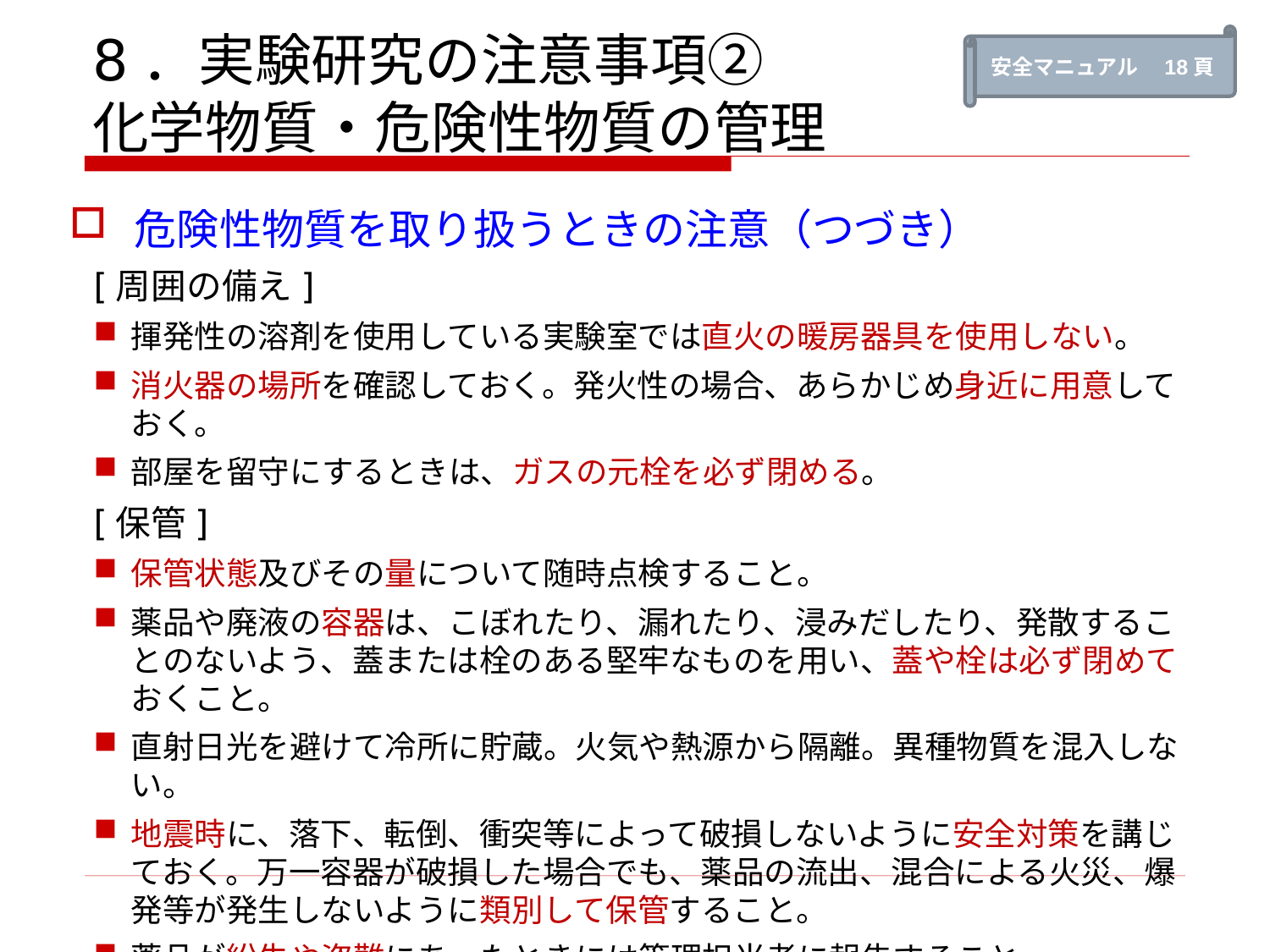

安全マニュアル　18頁
# 8．実験研究の注意事項② 化学物質・危険性物質の管理
危険性物質を取り扱うときの注意（つづき）
[周囲の備え]
揮発性の溶剤を使用している実験室では直火の暖房器具を使用しない。
消火器の場所を確認しておく。発火性の場合、あらかじめ身近に用意しておく。
部屋を留守にするときは、ガスの元栓を必ず閉める。
[保管]
保管状態及びその量について随時点検すること。
薬品や廃液の容器は、こぼれたり、漏れたり、浸みだしたり、発散することのないよう、蓋または栓のある堅牢なものを用い、蓋や栓は必ず閉めておくこと。
直射日光を避けて冷所に貯蔵。火気や熱源から隔離。異種物質を混入しない。
地震時に、落下、転倒、衝突等によって破損しないように安全対策を講じておく。万一容器が破損した場合でも、薬品の流出、混合による火災、爆発等が発生しないように類別して保管すること。
薬品が紛失や盗難にあったときには管理担当者に報告すること。